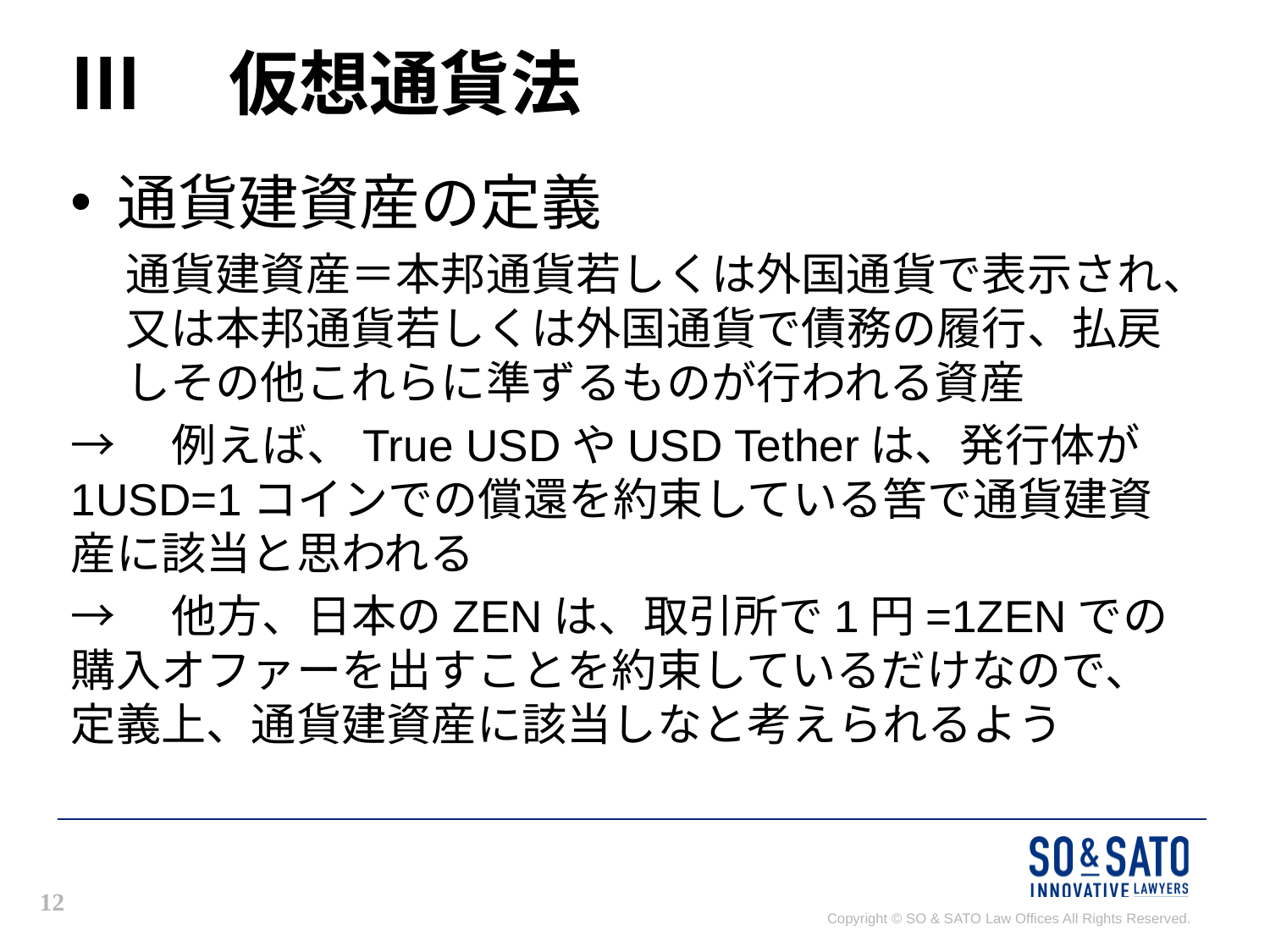

# Ⅲ　仮想通貨法
通貨建資産の定義
通貨建資産＝本邦通貨若しくは外国通貨で表示され、又は本邦通貨若しくは外国通貨で債務の履行、払戻しその他これらに準ずるものが行われる資産
→　例えば、True USDやUSD Tetherは、発行体が1USD=1コインでの償還を約束している筈で通貨建資産に該当と思われる
→　他方、日本のZENは、取引所で1円=1ZENでの購入オファーを出すことを約束しているだけなので、定義上、通貨建資産に該当しなと考えられるよう

12